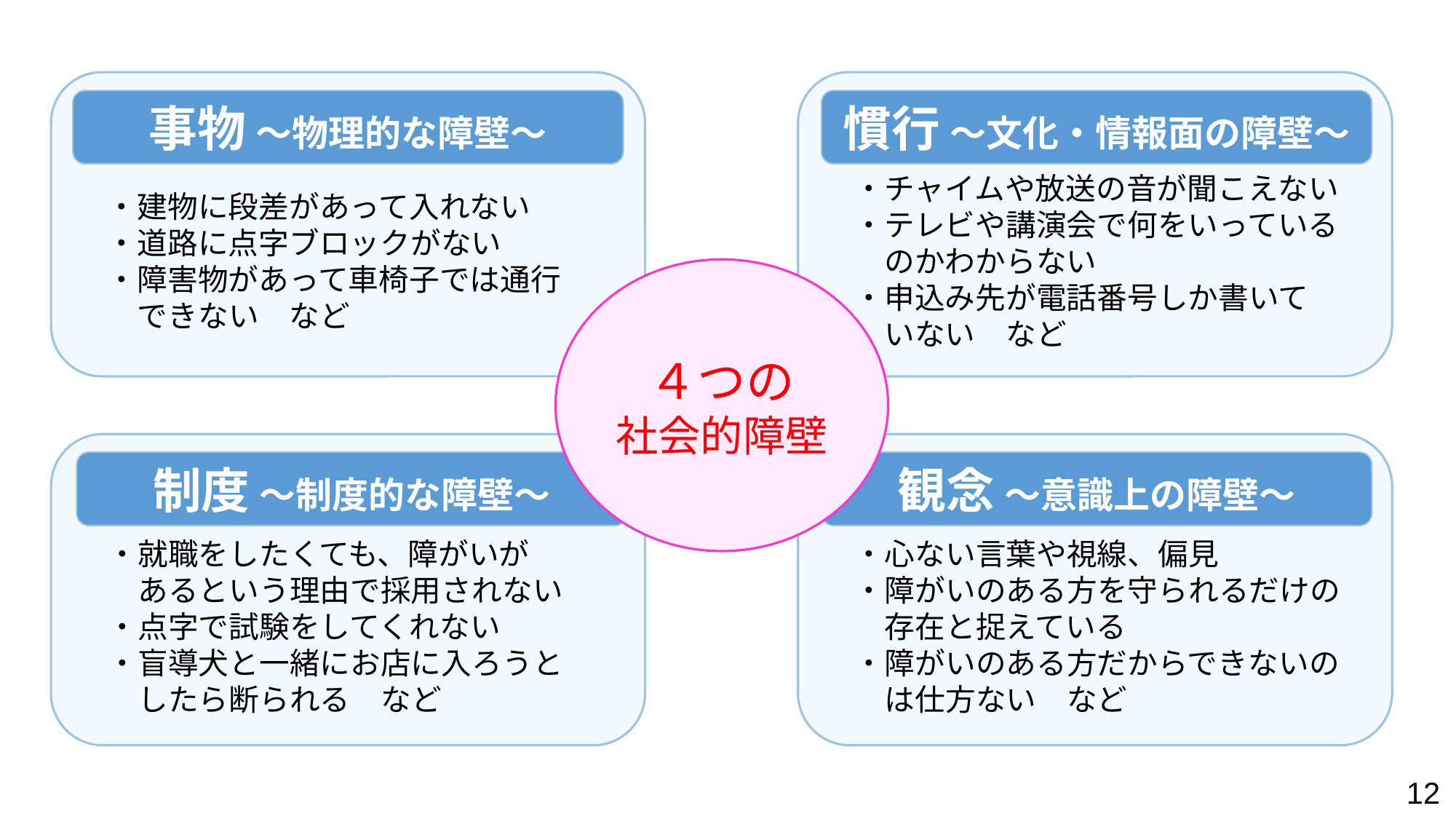

・建物に段差があって入れない
　・道路に点字ブロックがない
　・障害物があって車椅子では通行
　　できない　など

　・チャイムや放送の音が聞こえない
　・テレビや講演会で何をいっている
　　のかわからない
　・申込み先が電話番号しか書いて
　　いない　など
事物 ～物理的な障壁～
慣行 ～文化・情報面の障壁～
４つの
社会的障壁

　・就職をしたくても、障がいが
　　あるという理由で採用されない
　・点字で試験をしてくれない
　・盲導犬と一緒にお店に入ろうと
　　したら断られる　など

　・心ない言葉や視線、偏見
　・障がいのある方を守られるだけの
　　存在と捉えている
　・障がいのある方だからできないの
　　は仕方ない　など
制度 ～制度的な障壁～
観念 ～意識上の障壁～
12